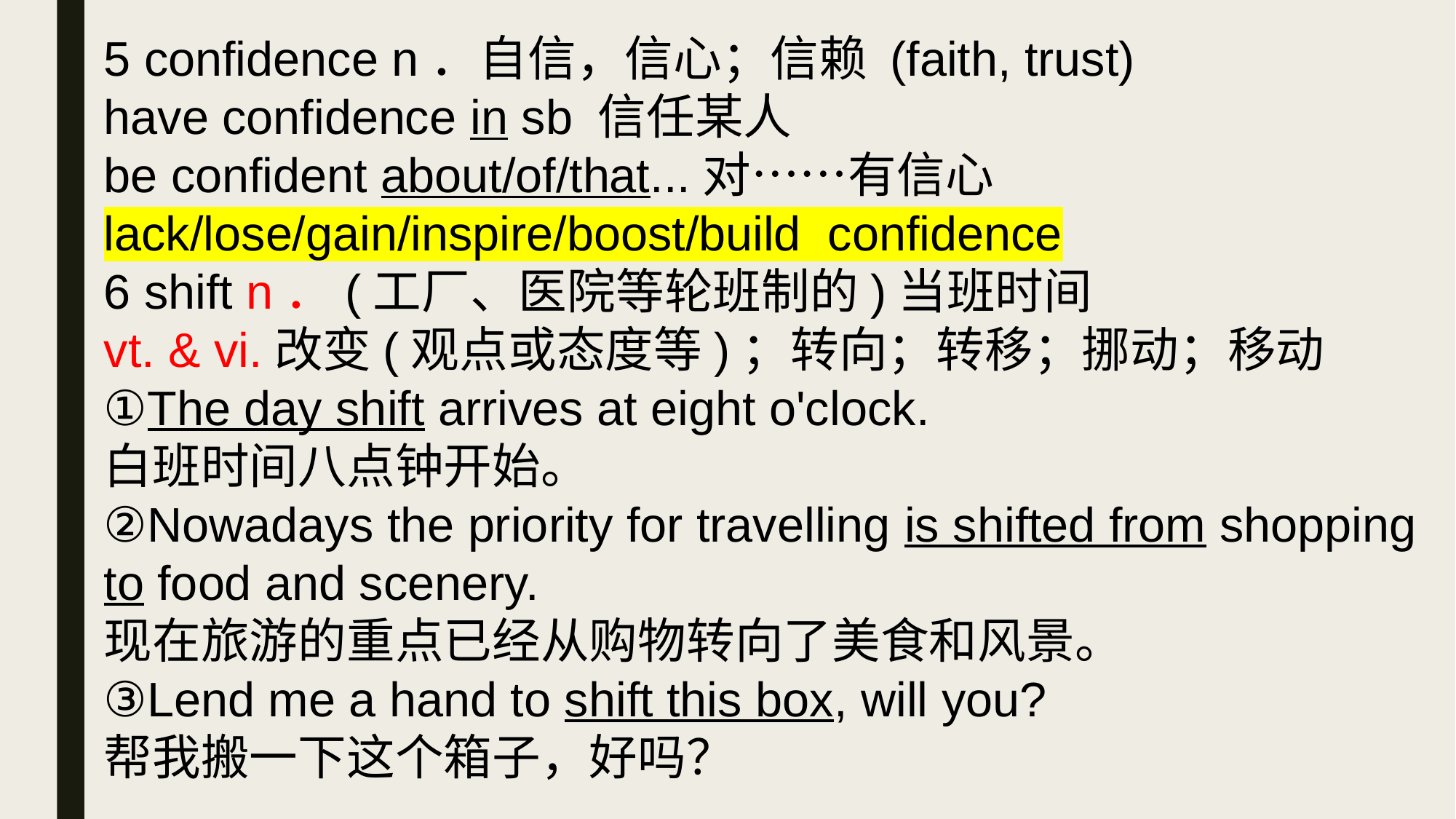

5 confidence n．自信，信心；信赖 (faith, trust)
have confidence in sb 信任某人
be confident about/of/that...对……有信心
lack/lose/gain/inspire/boost/build  confidence
6 shift n．(工厂、医院等轮班制的)当班时间
vt. & vi.改变(观点或态度等)；转向；转移；挪动；移动
①The day shift arrives at eight o'clock.
白班时间八点钟开始。
②Nowadays the priority for travelling is shifted from shopping to food and scenery.
现在旅游的重点已经从购物转向了美食和风景。
③Lend me a hand to shift this box, will you?
帮我搬一下这个箱子，好吗？